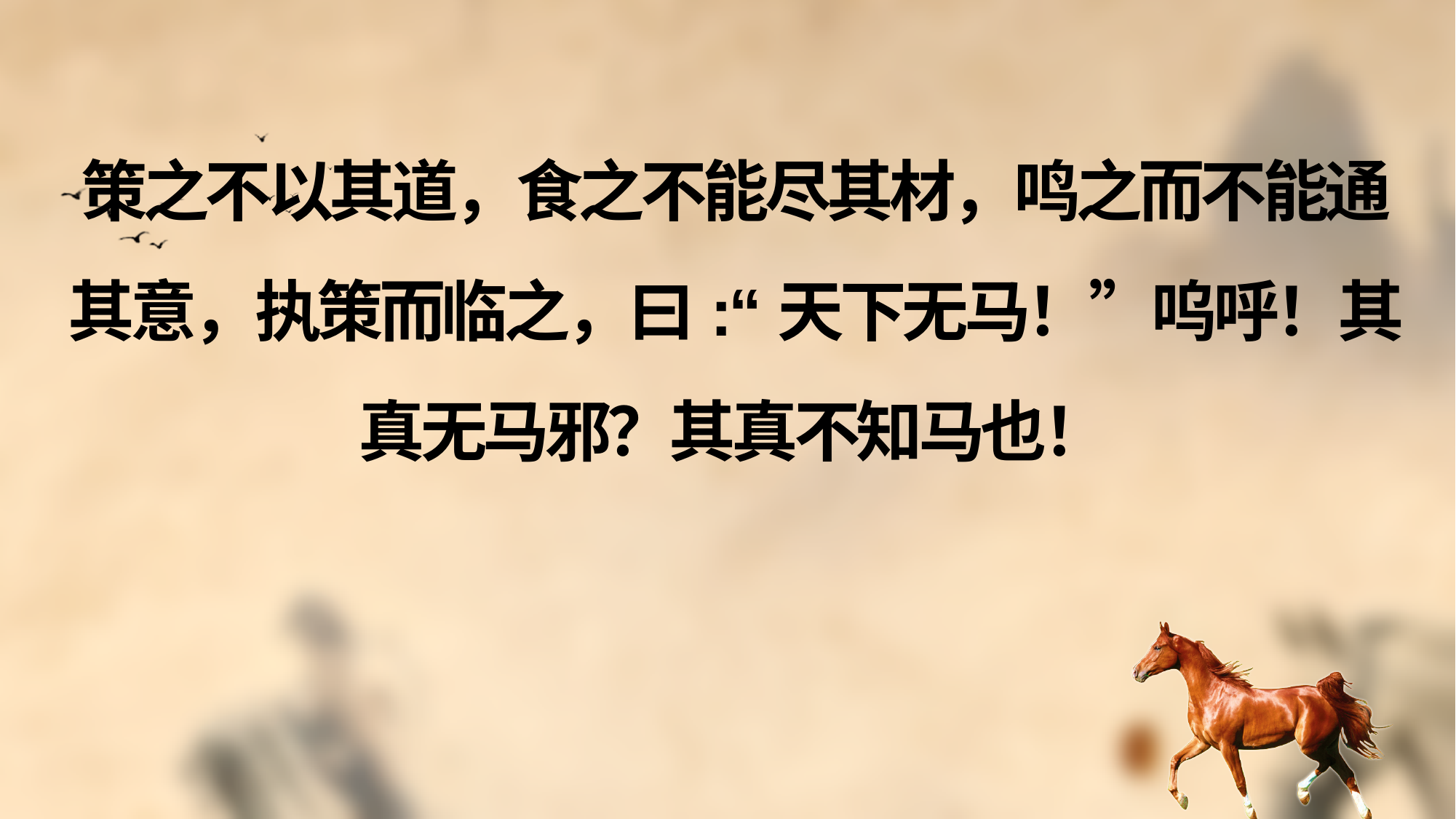

策之不以其道，食之不能尽其材，鸣之而不能通其意，执策而临之，曰:“天下无马！”呜呼！其真无马邪？其真不知马也！